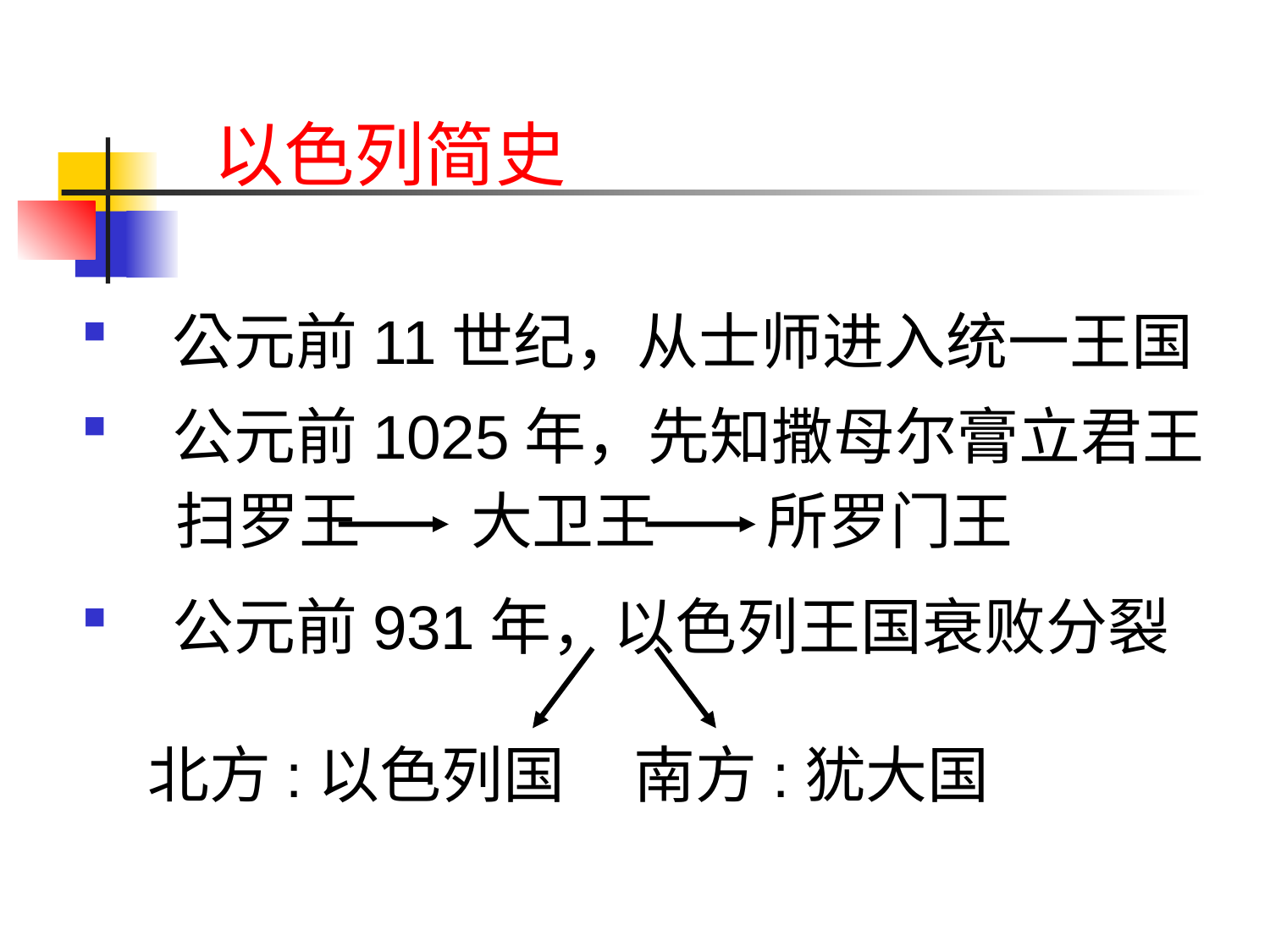

# 以色列简史
 公元前11世纪，从士师进入统一王国
 公元前1025年，先知撒母尔膏立君王
扫罗王        大卫王        所罗门王

 公元前931年，以色列王国衰败分裂

     北方:以色列国     南方:犹大国